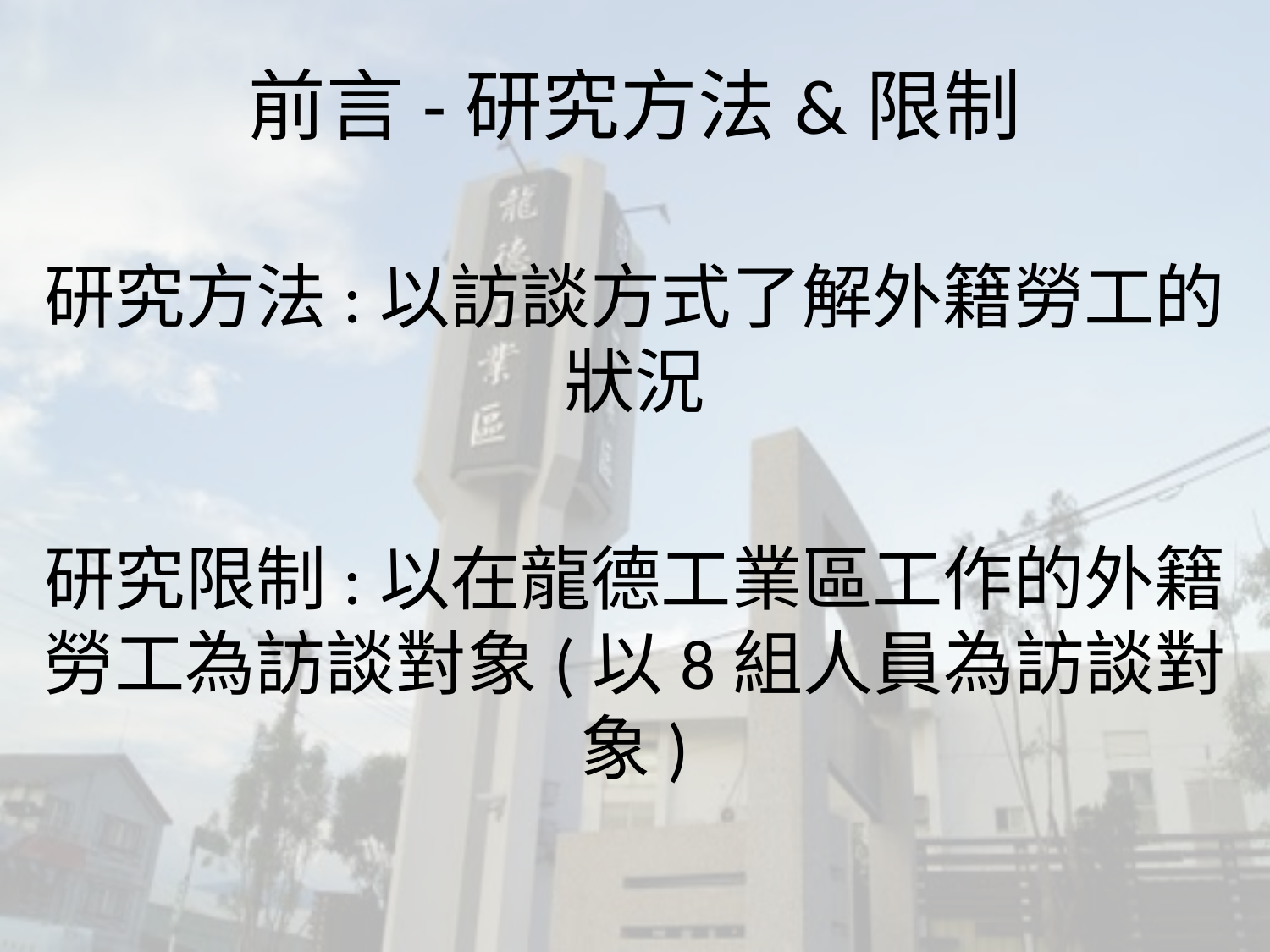

# 前言-研究方法&限制
研究方法:以訪談方式了解外籍勞工的狀況

研究限制:以在龍德工業區工作的外籍勞工為訪談對象(以8組人員為訪談對象)